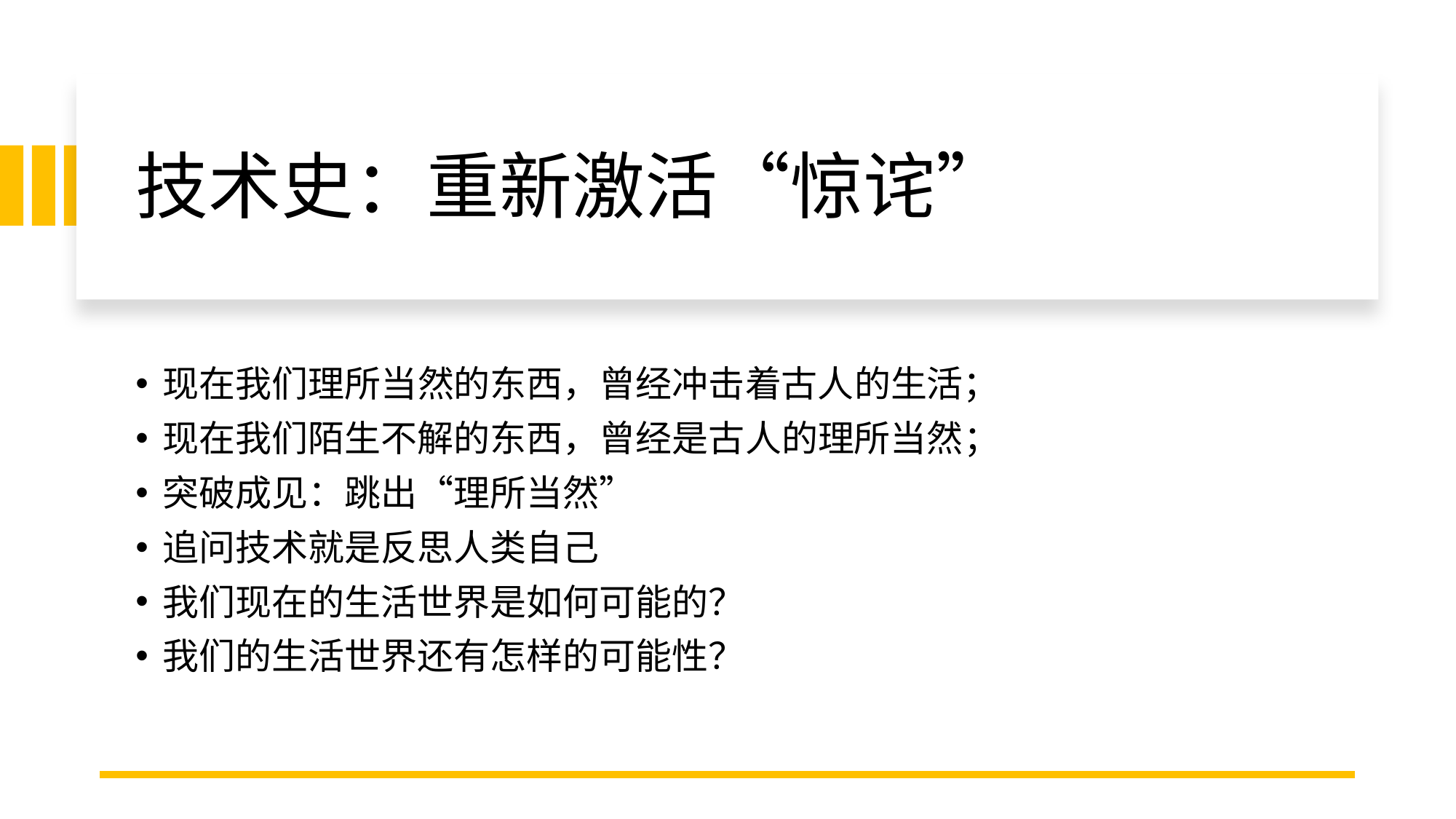

# 技术史：重新激活“惊诧”

现在我们理所当然的东西，曾经冲击着古人的生活；
现在我们陌生不解的东西，曾经是古人的理所当然；
突破成见：跳出“理所当然”
追问技术就是反思人类自己
我们现在的生活世界是如何可能的？
我们的生活世界还有怎样的可能性？